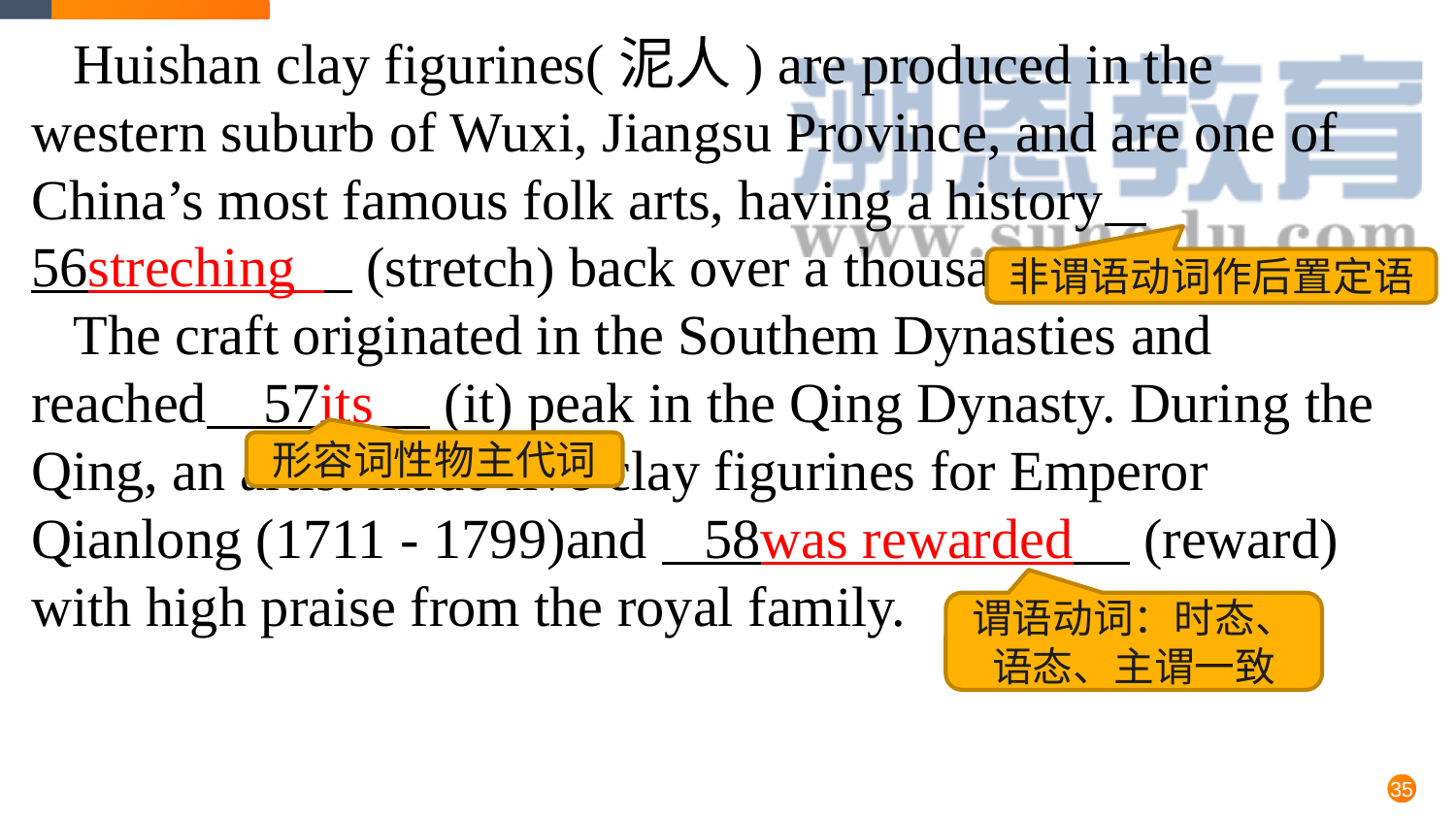

Huishan clay figurines(泥人) are produced in the western suburb of Wuxi, Jiangsu Province, and are one of China’s most famous folk arts, having a history    56streching     (stretch) back over a thousand years.
The craft originated in the Southem Dynasties and reached    57its     (it) peak in the Qing Dynasty. During the Qing, an artist made five clay figurines for Emperor Qianlong (1711 - 1799)and    58was rewarded     (reward) with high praise from the royal family.

非谓语动词作后置定语
形容词性物主代词
谓语动词：时态、语态、主谓一致